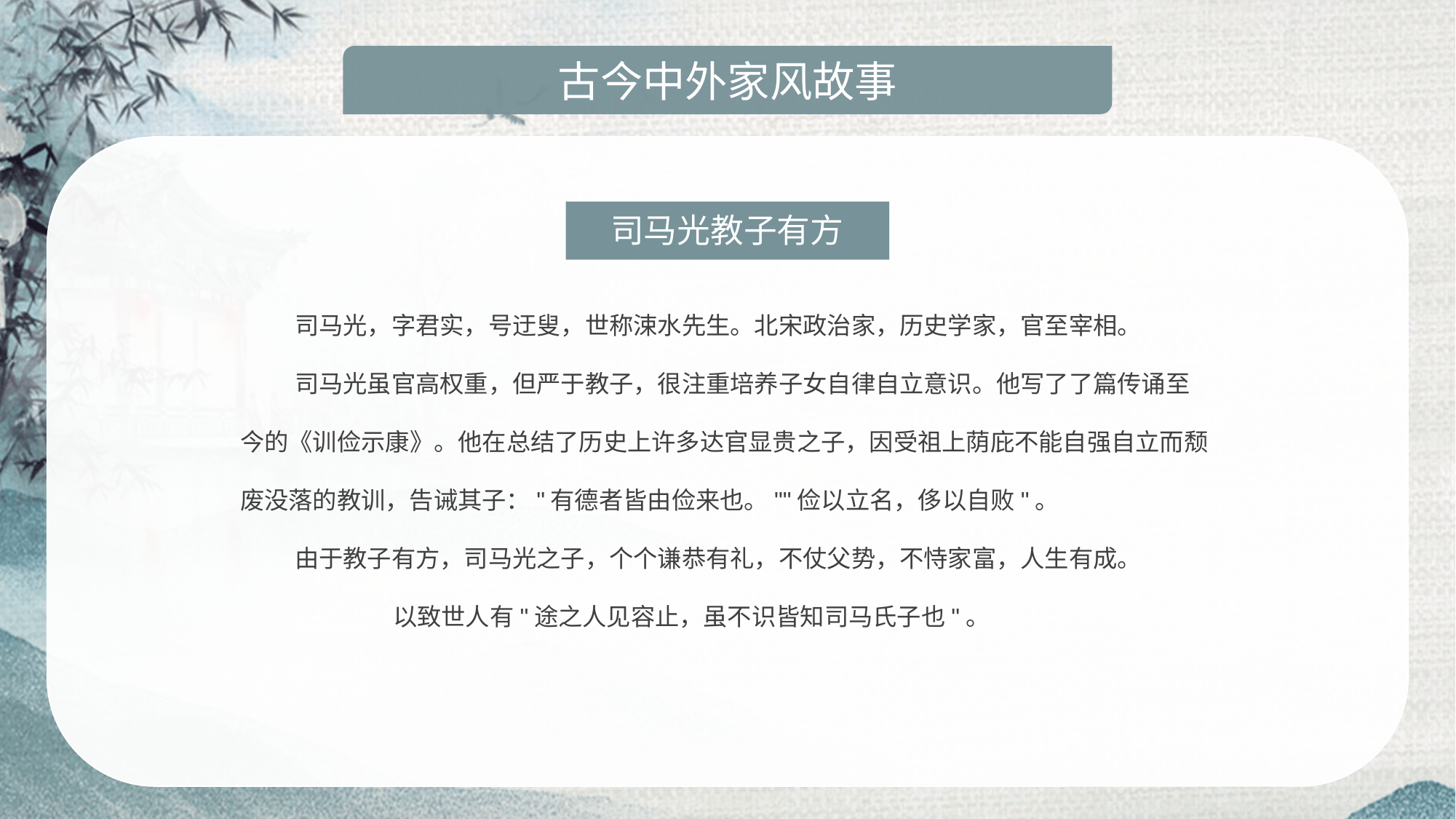

古今中外家风故事

司马光教子有方
司马光，字君实，号迂叟，世称涑水先生。北宋政治家，历史学家，官至宰相。
司马光虽官高权重，但严于教子，很注重培养子女自律自立意识。他写了了篇传诵至今的《训俭示康》。他在总结了历史上许多达官显贵之子，因受祖上荫庇不能自强自立而颓废没落的教训，告诫其子："有德者皆由俭来也。""俭以立名，侈以自败"。
由于教子有方，司马光之子，个个谦恭有礼，不仗父势，不恃家富，人生有成。                                         以致世人有"途之人见容止，虽不识皆知司马氏子也"。